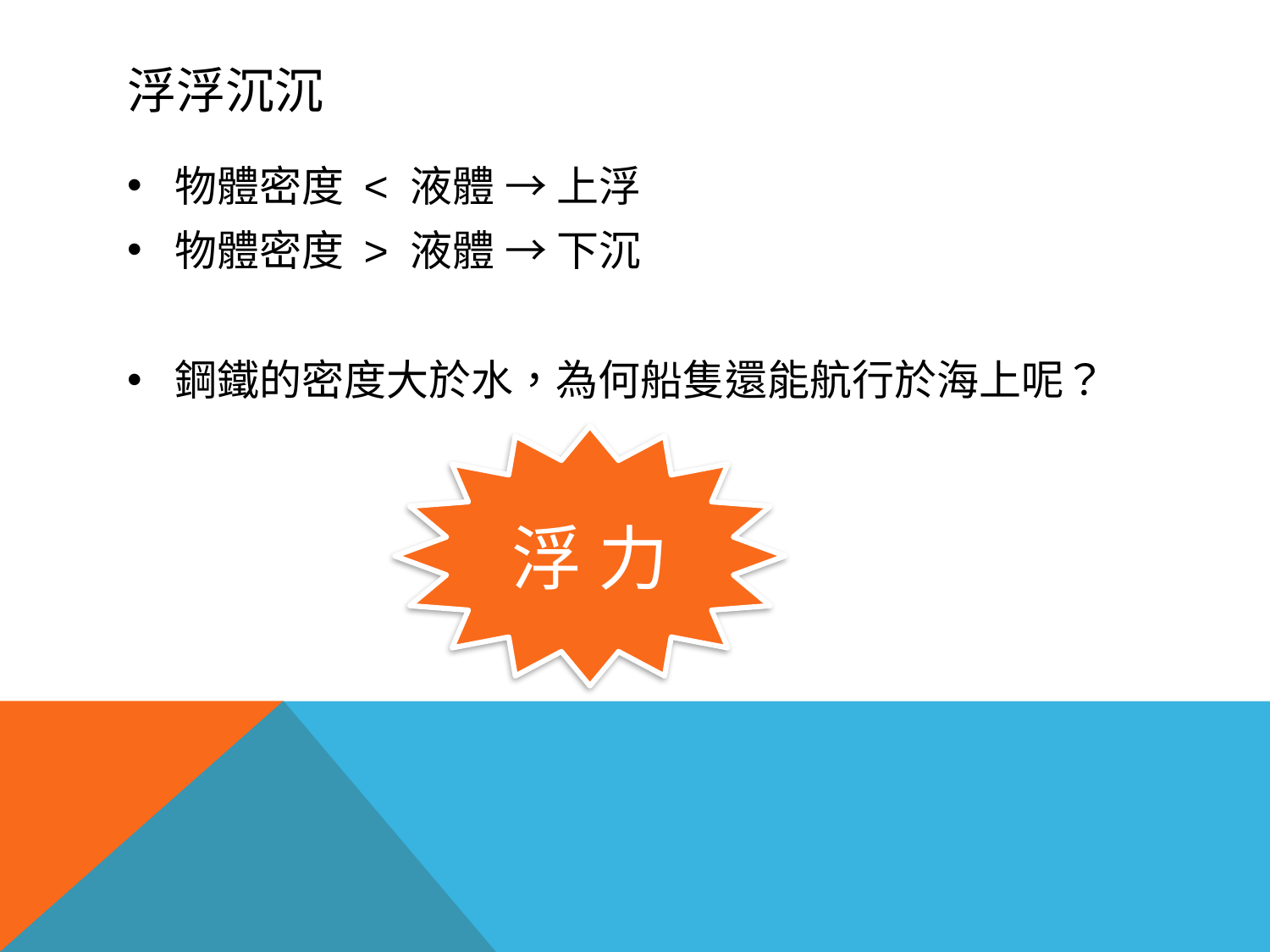

# 浮浮沉沉
物體密度 < 液體 → 上浮
物體密度 > 液體 → 下沉

鋼鐵的密度大於水，為何船隻還能航行於海上呢？
浮 力